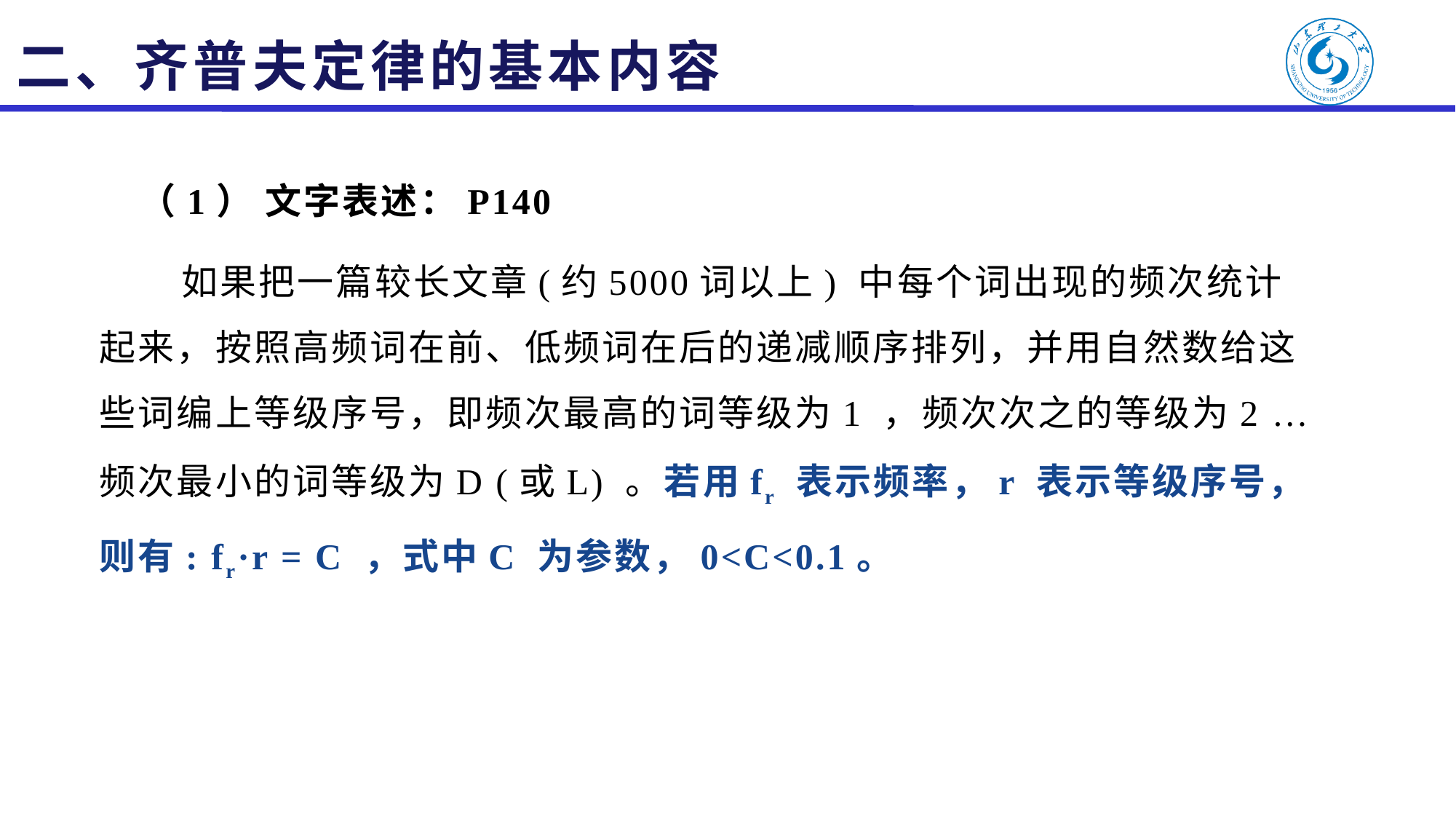

# 二、齐普夫定律的基本内容
   （1） 文字表述：P140
       如果把一篇较长文章(约5000词以上) 中每个词出现的频次统计起来，按照高频词在前、低频词在后的递减顺序排列，并用自然数给这些词编上等级序号，即频次最高的词等级为1 ，频次次之的等级为2 …频次最小的词等级为D (或L) 。若用fr 表示频率，r 表示等级序号，则有: fr·r = C ，式中C 为参数，0<C<0.1。